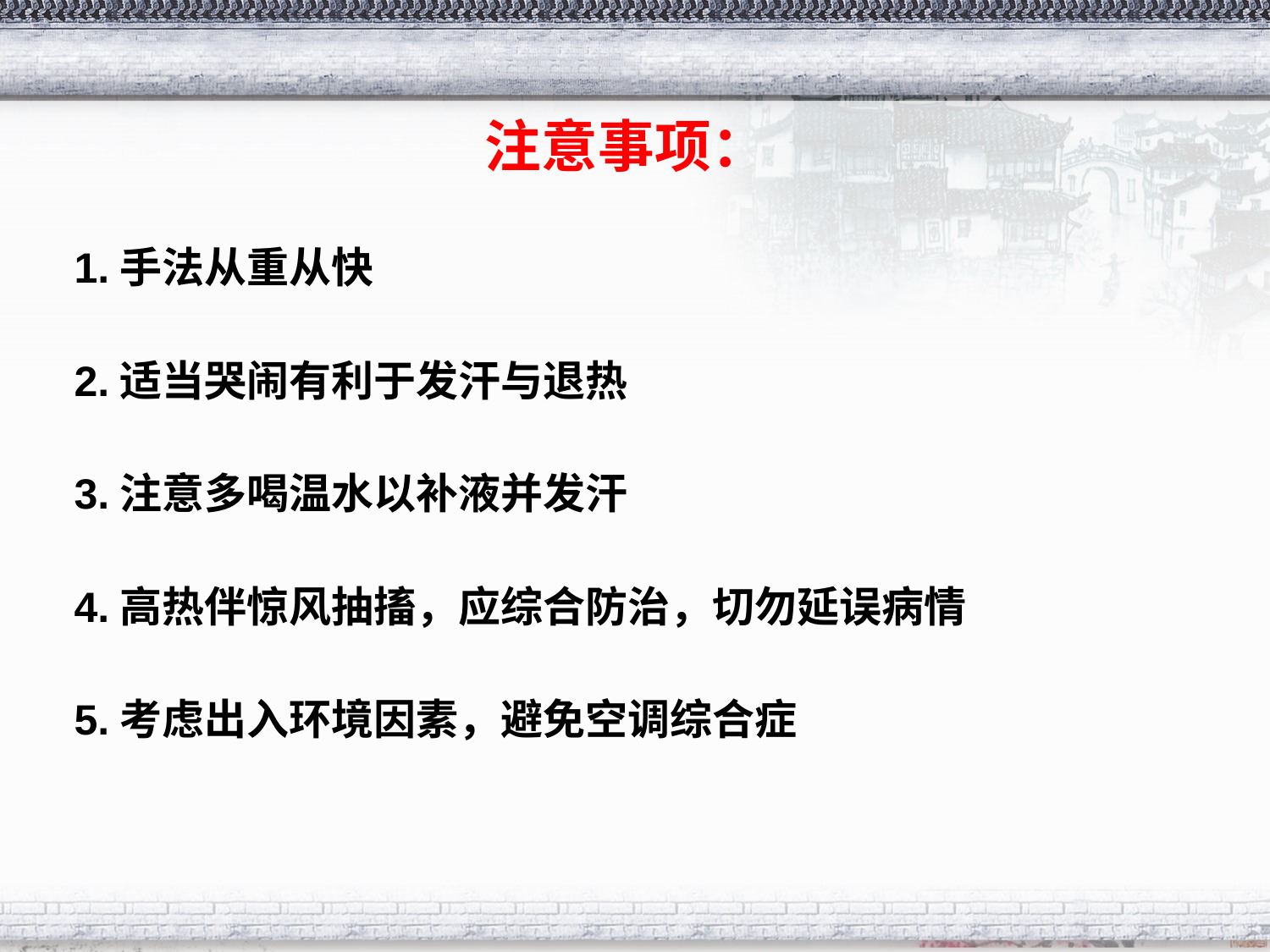

# 注意事项：
1.手法从重从快
2.适当哭闹有利于发汗与退热
3.注意多喝温水以补液并发汗
4.高热伴惊风抽搐，应综合防治，切勿延误病情
5.考虑出入环境因素，避免空调综合症